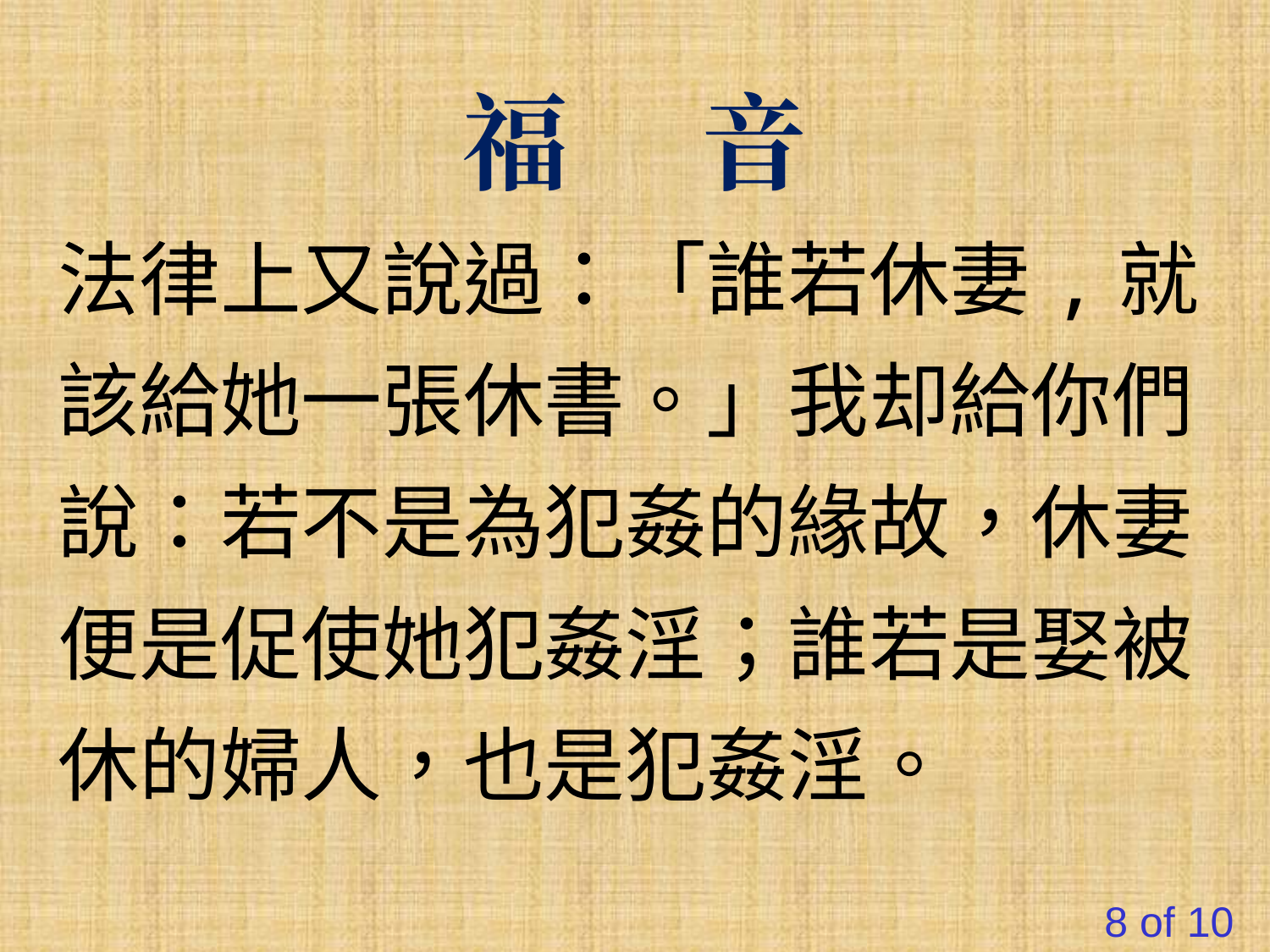

福     音
法律上又說過：「誰若休妻,就該給她一張休書。」我却給你們說：若不是為犯姦的緣故，休妻便是促使她犯姦淫；誰若是娶被休的婦人，也是犯姦淫。
8 of 10